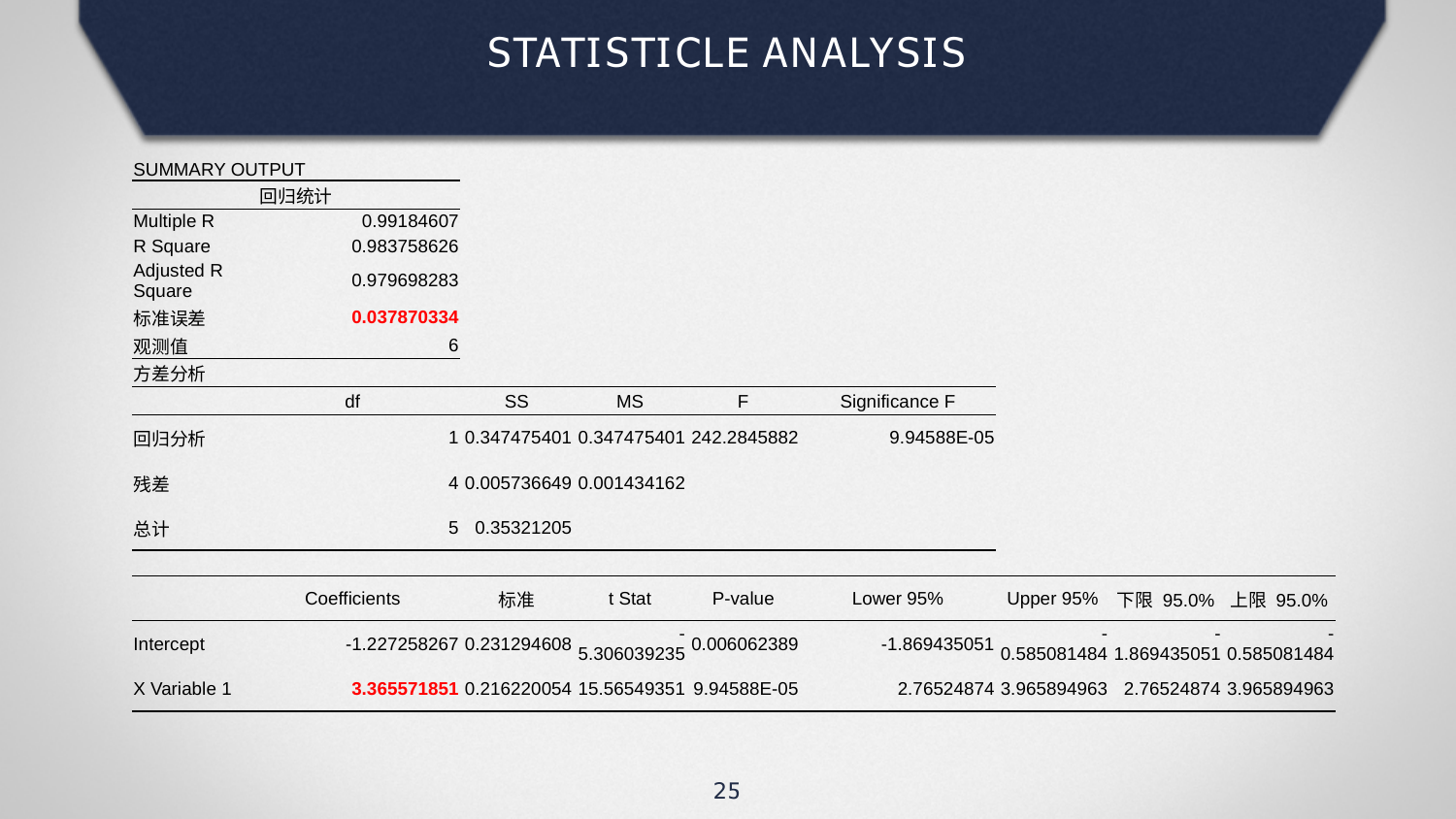

STATISTICLE ANALYSIS

| SUMMARY OUTPUT |  |  |  |  |  |  |  |  |
| --- | --- | --- | --- | --- | --- | --- | --- | --- |
| 回归统计 |  |  |  |  |  |  |  |  |
| Multiple R | 0.99184607 |  |  |  |  |  |  |  |
| R Square | 0.983758626 |  |  |  |  |  |  |  |
| Adjusted R Square | 0.979698283 |  |  |  |  |  |  |  |
| 标准误差 | 0.037870334 |  |  |  |  |  |  |  |
| 观测值 | 6 |  |  |  |  |  |  |  |
| 方差分析 |  |  |  |  |  |  |  |  |
|  | df | SS | MS | F | Significance F |  |  |  |
| 回归分析 | 1 | 0.347475401 | 0.347475401 | 242.2845882 | 9.94588E-05 |  |  |  |
| 残差 | 4 | 0.005736649 | 0.001434162 |  |  |  |  |  |
| 总计 | 5 | 0.35321205 |  |  |  |  |  |  |
|  |  |  |  |  |  |  |  |  |
|  | Coefficients | 标准 | t Stat | P-value | Lower 95% | Upper 95% | 下限 95.0% | 上限 95.0% |
| Intercept | -1.227258267 | 0.231294608 | -5.306039235 | 0.006062389 | -1.869435051 | -0.585081484 | -1.869435051 | -0.585081484 |
| X Variable 1 | 3.365571851 | 0.216220054 | 15.56549351 | 9.94588E-05 | 2.76524874 | 3.965894963 | 2.76524874 | 3.965894963 |

25